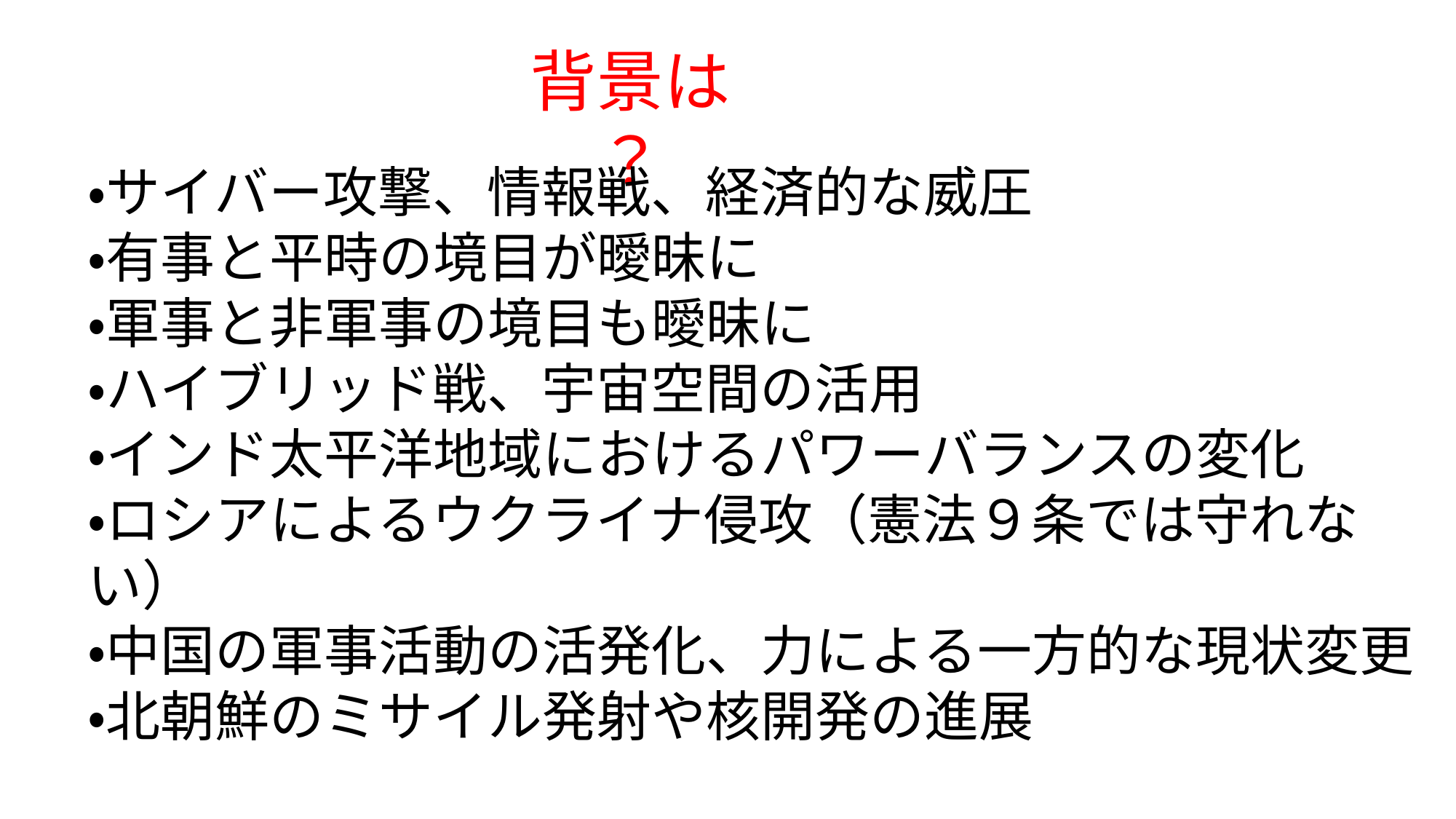

背景は　？
・サイバー攻撃、情報戦、経済的な威圧
・有事と平時の境目が曖昧に
・軍事と非軍事の境目も曖昧に
・ハイブリッド戦、宇宙空間の活用
・インド太平洋地域におけるパワーバランスの変化
・ロシアによるウクライナ侵攻（憲法９条では守れない）
・中国の軍事活動の活発化、力による一方的な現状変更
・北朝鮮のミサイル発射や核開発の進展